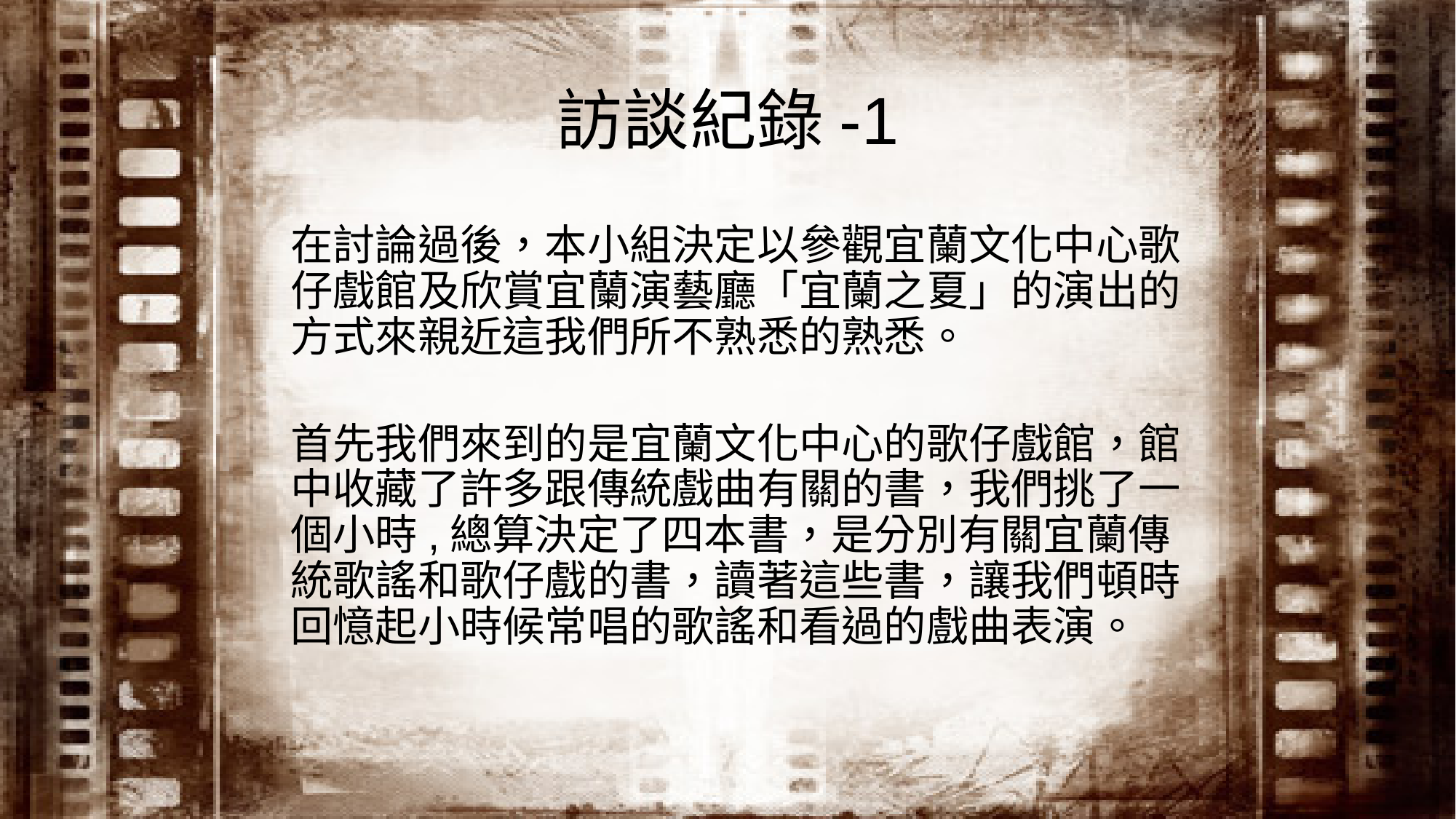

# 訪談紀錄-1
在討論過後，本小組決定以參觀宜蘭文化中心歌仔戲館及欣賞宜蘭演藝廳「宜蘭之夏」的演出的方式來親近這我們所不熟悉的熟悉。
首先我們來到的是宜蘭文化中心的歌仔戲館，館中收藏了許多跟傳統戲曲有關的書，我們挑了一個小時,總算決定了四本書，是分別有關宜蘭傳統歌謠和歌仔戲的書，讀著這些書，讓我們頓時回憶起小時候常唱的歌謠和看過的戲曲表演。